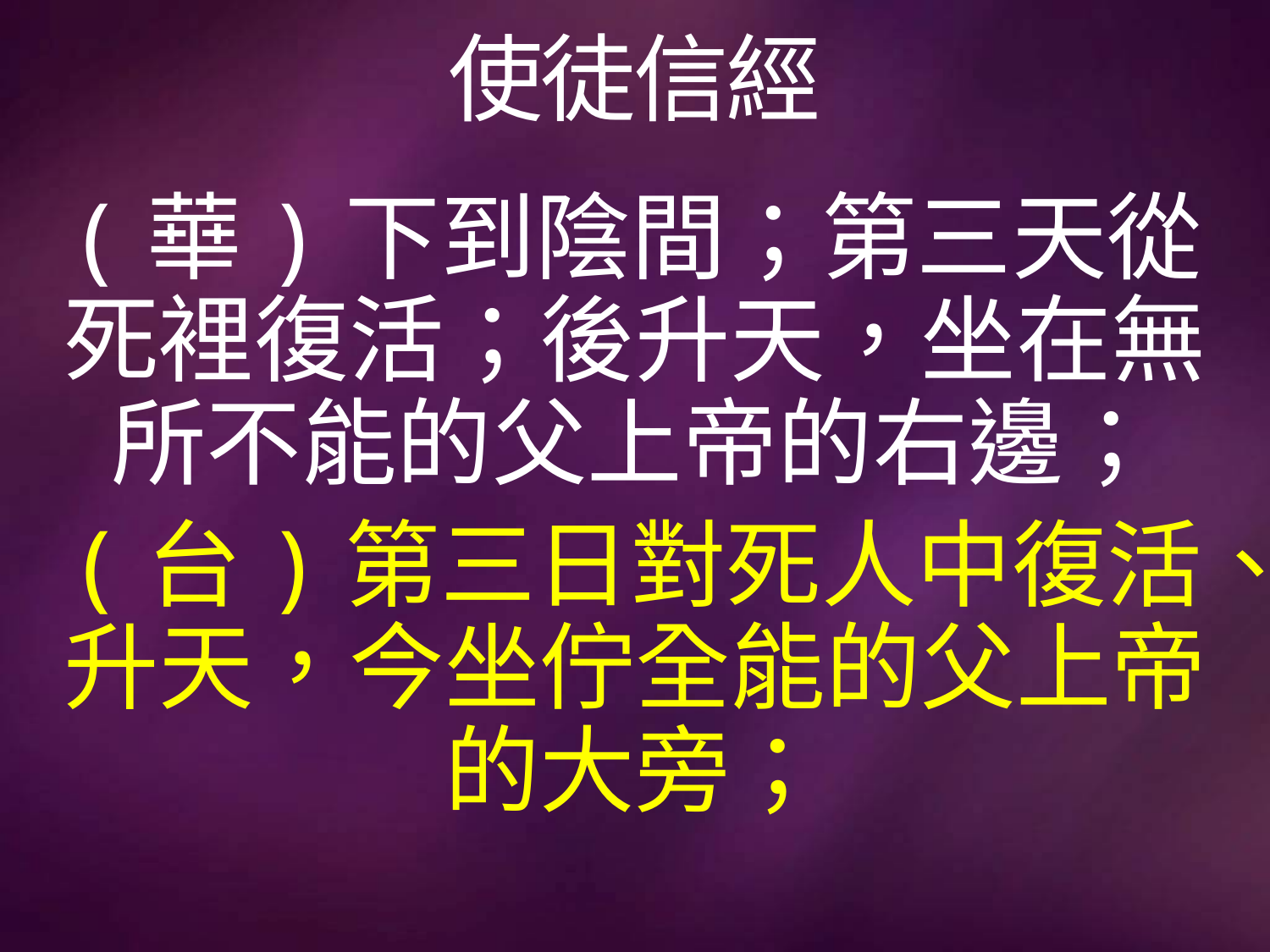

# 使徒信經
(華)下到陰間；第三天從死裡復活；後升天，坐在無所不能的父上帝的右邊；
(台)第三日對死人中復活、升天，今坐佇全能的父上帝的大旁；